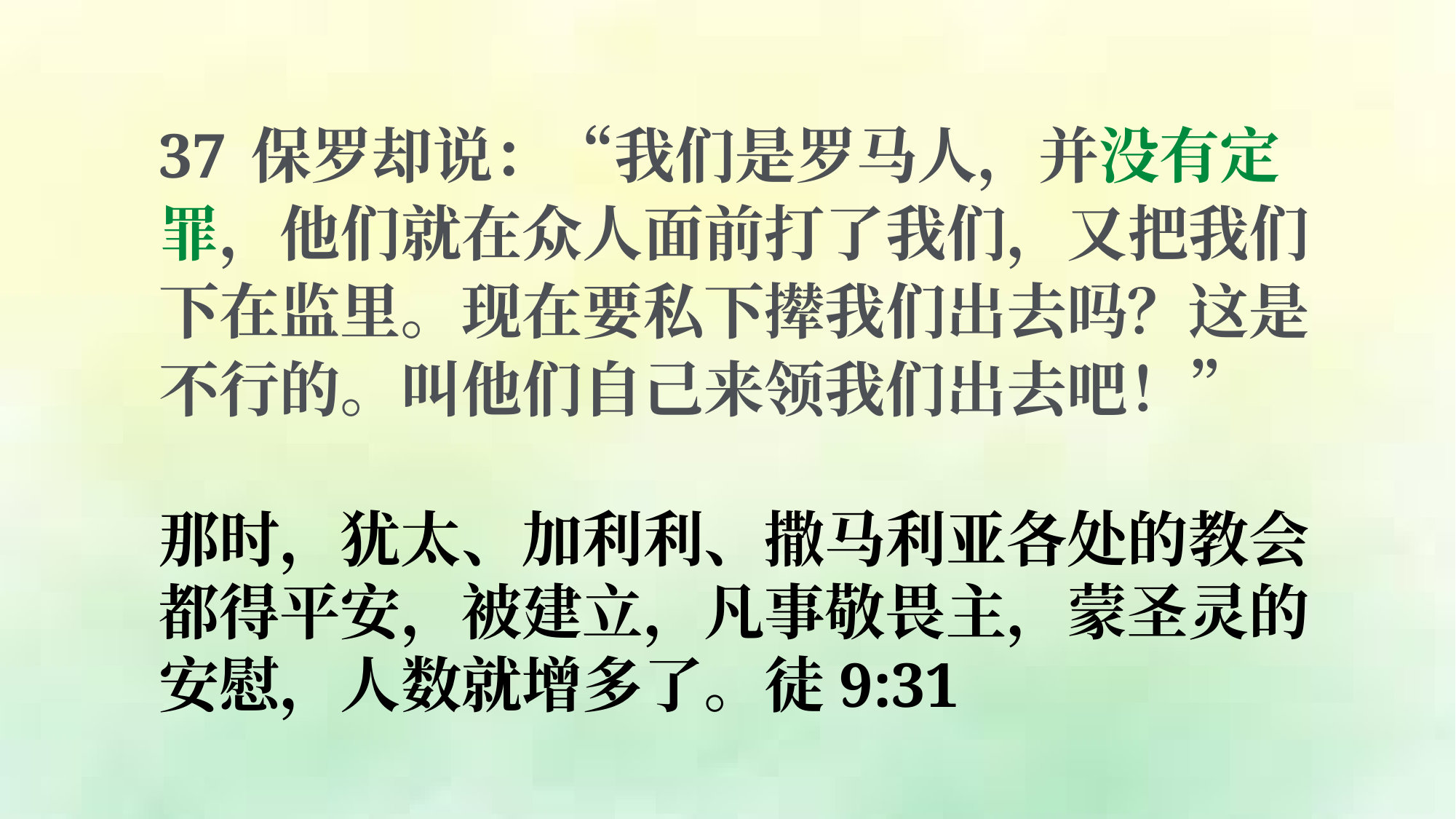

37 保罗却说：“我们是罗马人，并没有定罪，他们就在众人面前打了我们，又把我们下在监里。现在要私下撵我们出去吗？这是不行的。叫他们自己来领我们出去吧！”
那时，犹太、加利利、撒马利亚各处的教会都得平安，被建立，凡事敬畏主，蒙圣灵的安慰，人数就增多了。徒9:31